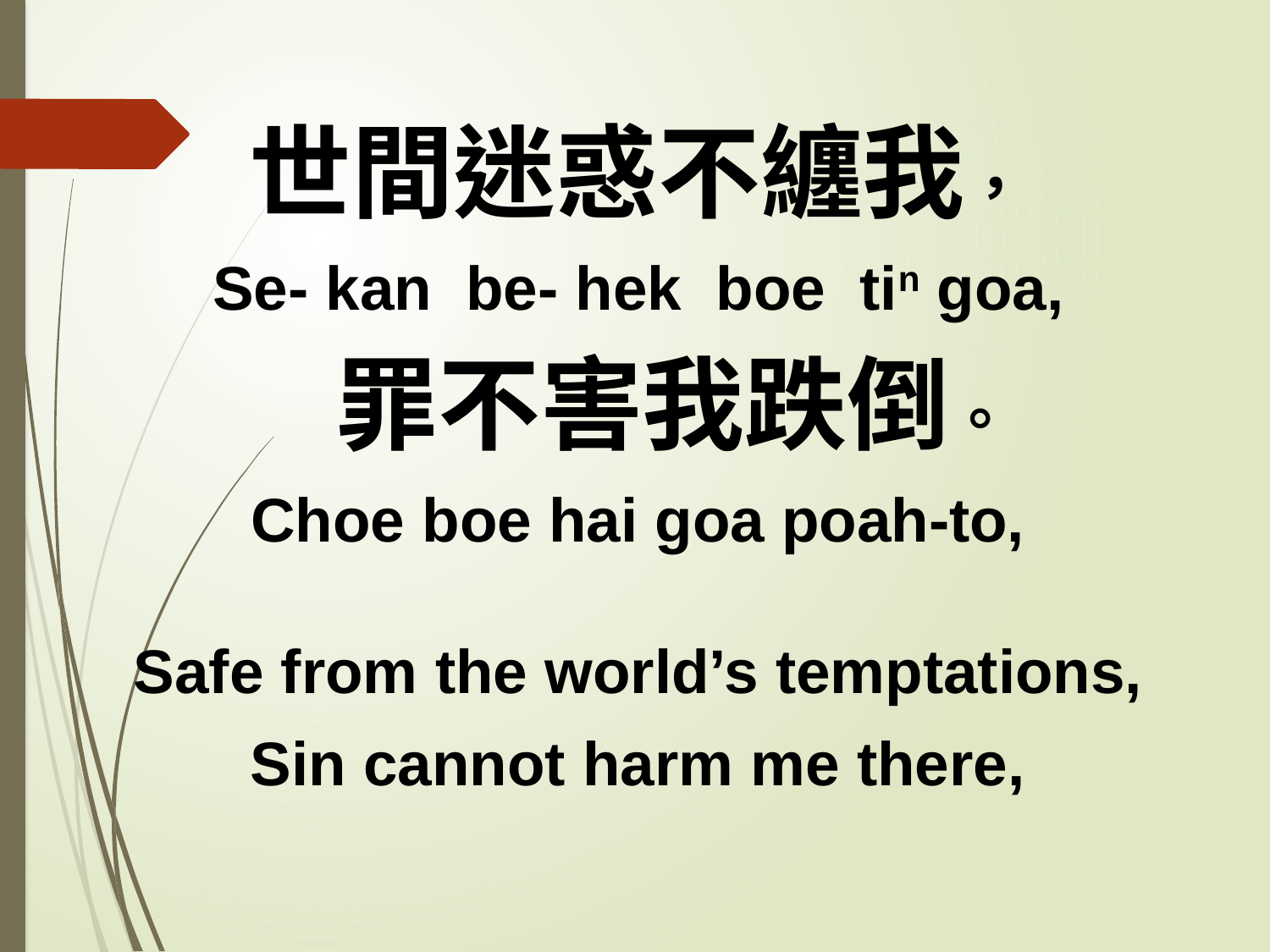

世間迷惑不纏我，
Se- kan  be- hek  boe  tin goa,
  罪不害我跌倒。
Choe boe hai goa poah-to,

Safe from the world’s temptations,
Sin cannot harm me there,